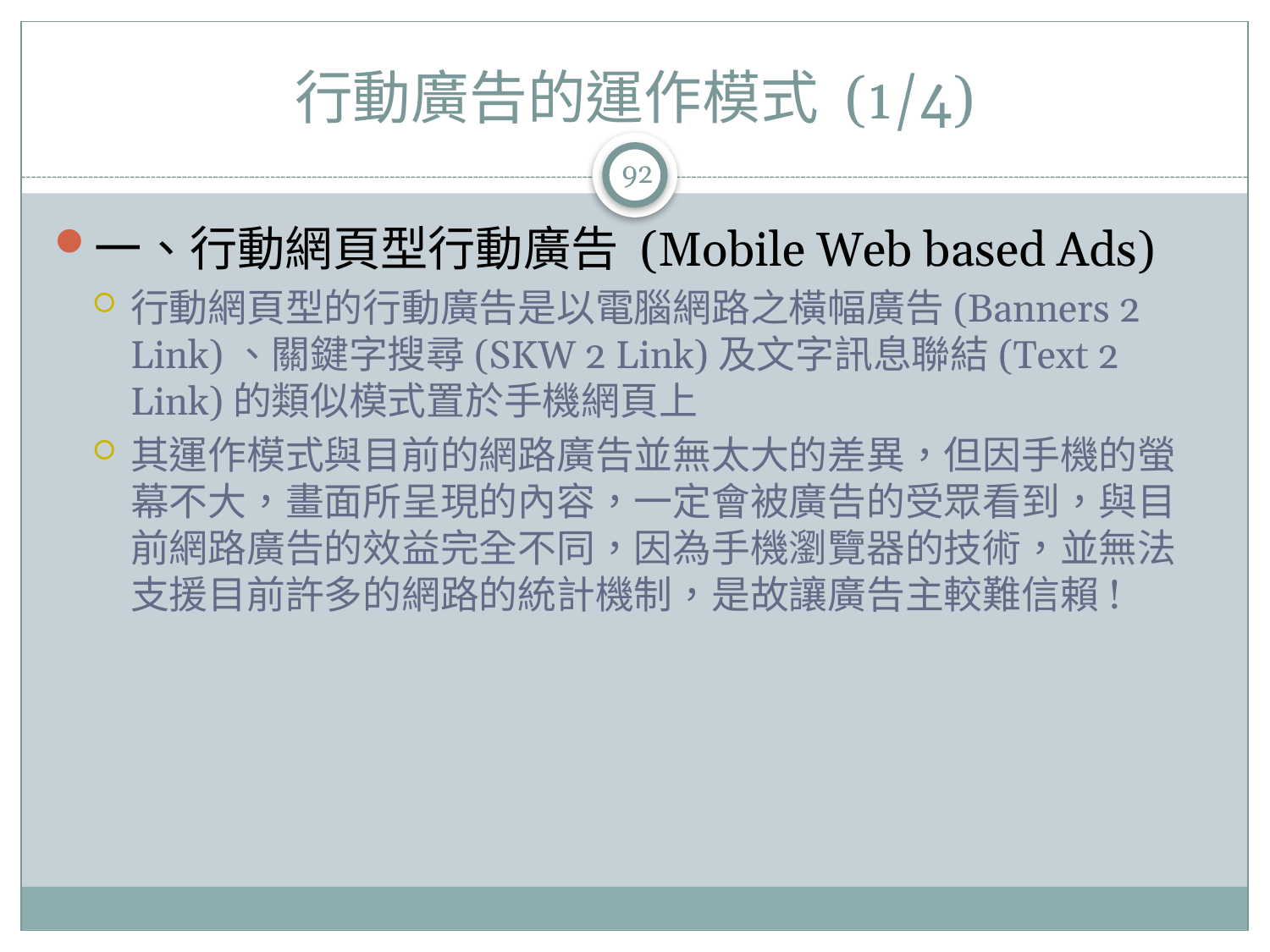

# 行動廣告的運作模式 (1/4)
92
一、行動網頁型行動廣告 (Mobile Web based Ads)
行動網頁型的行動廣告是以電腦網路之橫幅廣告(Banners 2 Link)、關鍵字搜尋(SKW 2 Link)及文字訊息聯結(Text 2 Link)的類似模式置於手機網頁上
其運作模式與目前的網路廣告並無太大的差異，但因手機的螢幕不大，畫面所呈現的內容，一定會被廣告的受眾看到，與目前網路廣告的效益完全不同，因為手機瀏覽器的技術，並無法支援目前許多的網路的統計機制，是故讓廣告主較難信賴!